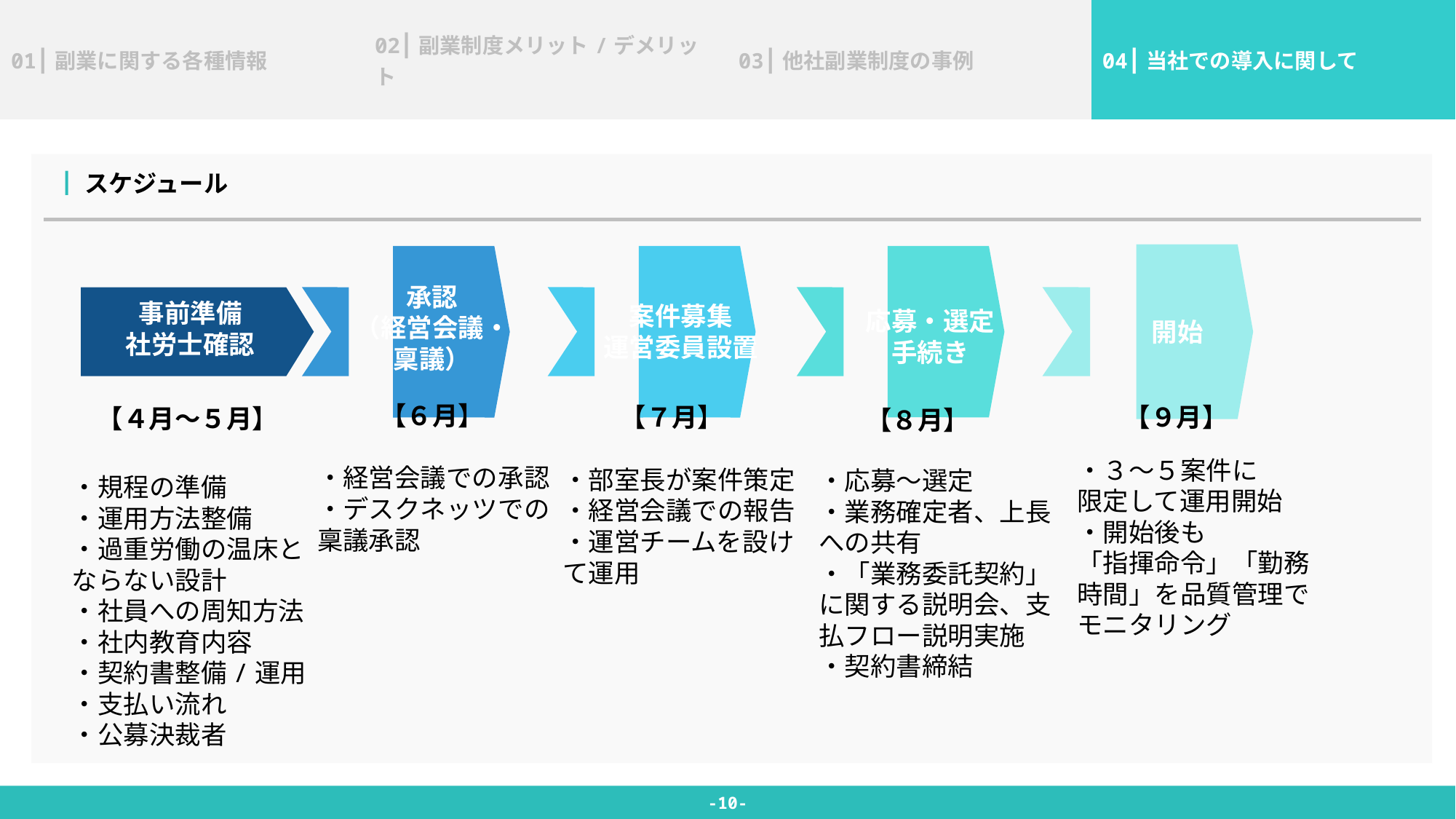

┃Contents
| 01┃副業に関する各種情報 | 02┃副業制度メリット/デメリット | 03┃他社副業制度の事例 | 04┃当社での導入に関して |
| --- | --- | --- | --- |

┃スケジュール

承認
（経営会議・稟議）

事前準備
社労士確認
案件募集
運営委員設置
応募・選定
手続き
開始
【６月】
【９月】
【７月】
【４月～５月】
【８月】
・３～５案件に
限定して運用開始
・開始後も
「指揮命令」「勤務時間」を品質管理でモニタリング
・経営会議での承認
・デスクネッツでの
稟議承認
・部室長が案件策定
・経営会議での報告
・運営チームを設けて運用
・応募～選定
・業務確定者、上長への共有
・「業務委託契約」に関する説明会、支払フロー説明実施
・契約書締結
・規程の準備
・運用方法整備
・過重労働の温床とならない設計
・社員への周知方法
・社内教育内容
・契約書整備/運用
・支払い流れ
・公募決裁者

-10-